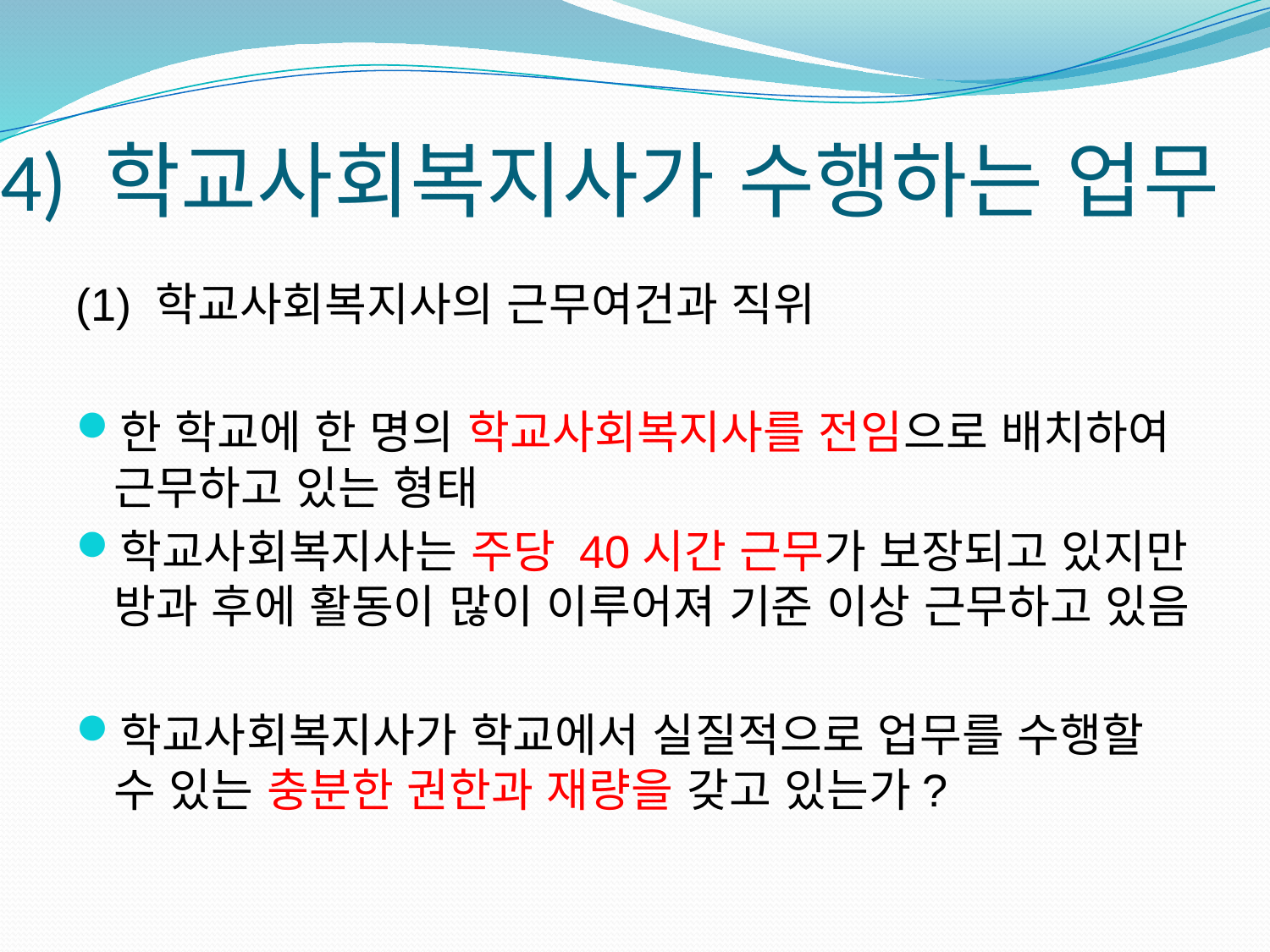

# 4) 학교사회복지사가 수행하는 업무
(1) 학교사회복지사의 근무여건과 직위

한 학교에 한 명의 학교사회복지사를 전임으로 배치하여 근무하고 있는 형태
학교사회복지사는 주당 40시간 근무가 보장되고 있지만 방과 후에 활동이 많이 이루어져 기준 이상 근무하고 있음

학교사회복지사가 학교에서 실질적으로 업무를 수행할 수 있는 충분한 권한과 재량을 갖고 있는가?